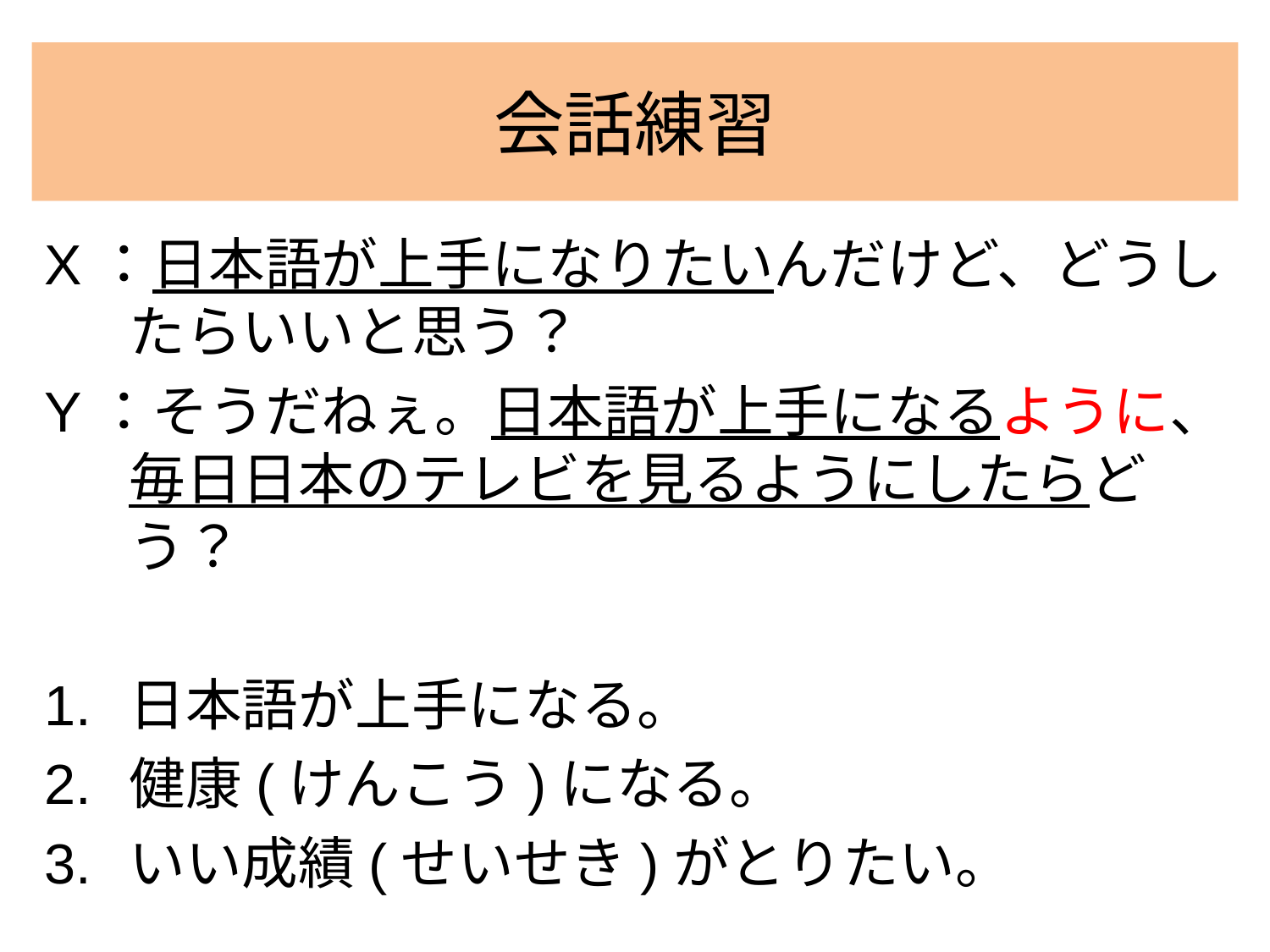

# 会話練習
X：日本語が上手になりたいんだけど、どうしたらいいと思う？
Y：そうだねぇ。日本語が上手になるように、毎日日本のテレビを見るようにしたらどう？

日本語が上手になる。
健康(けんこう)になる。
いい成績(せいせき)がとりたい。